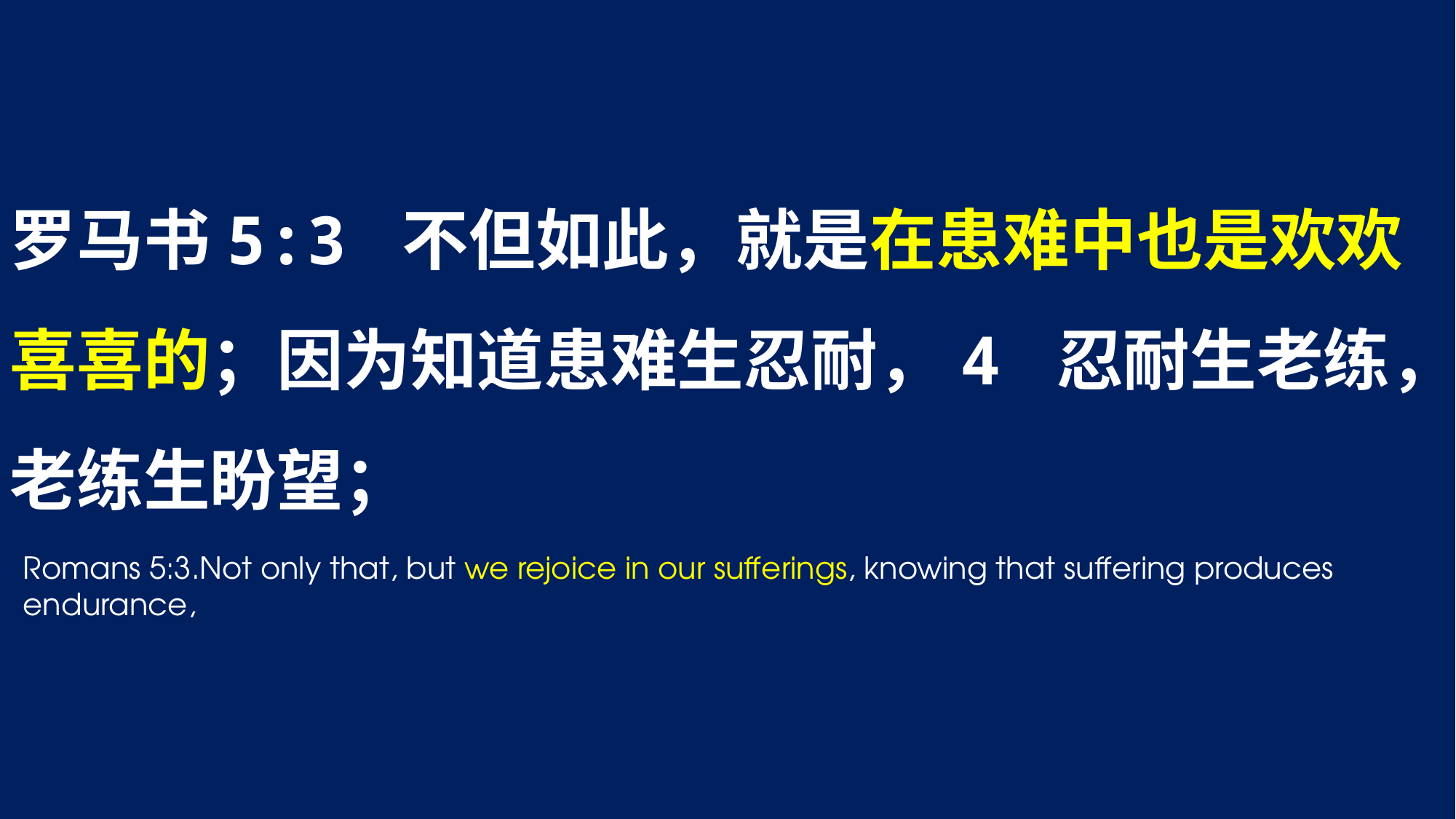

罗马书5:3 不但如此，就是在患难中也是欢欢喜喜的；因为知道患难生忍耐，4 忍耐生老练，老练生盼望；
Romans 5:3.Not only that, but we rejoice in our sufferings, knowing that suffering produces endurance,